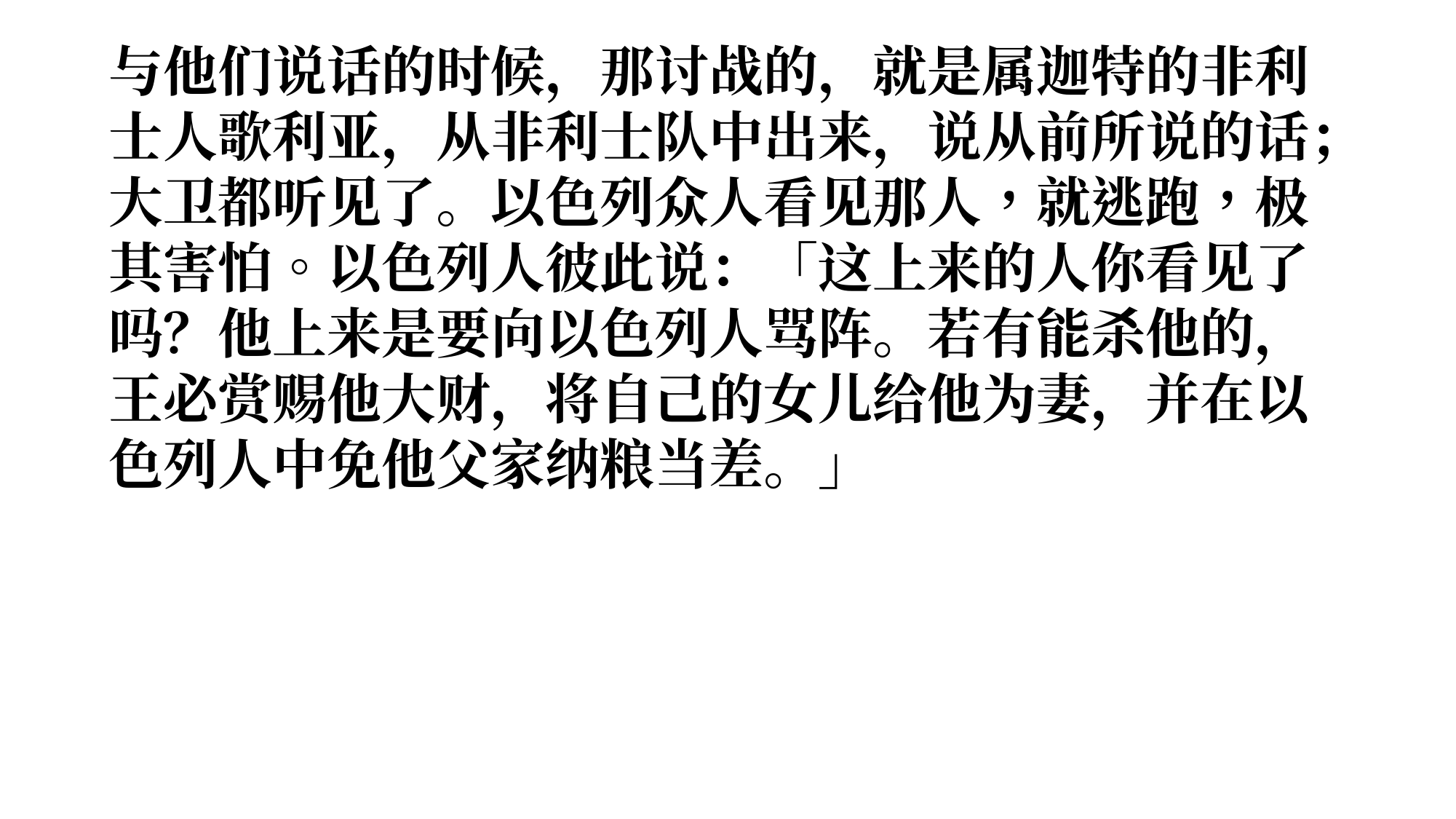

与他们说话的时候，那讨战的，就是属迦特的非利士人歌利亚，从非利士队中出来，说从前所说的话；大卫都听见了。以色列众人看见那人，就逃跑，极其害怕。以色列人彼此说：「这上来的人你看见了吗？他上来是要向以色列人骂阵。若有能杀他的，王必赏赐他大财，将自己的女儿给他为妻，并在以色列人中免他父家纳粮当差。」